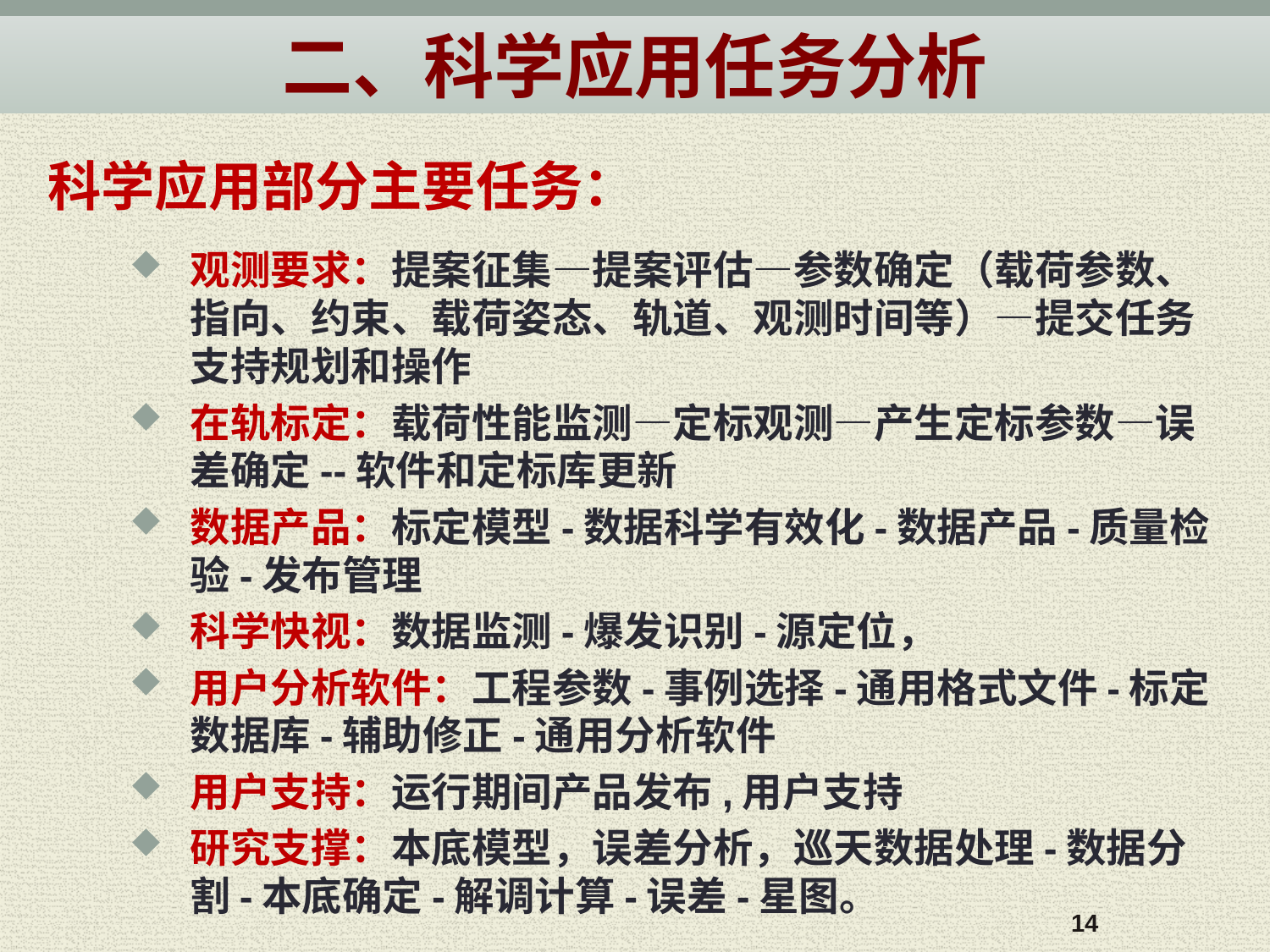

二、科学应用任务分析
科学应用部分主要任务：
观测要求：提案征集—提案评估—参数确定（载荷参数、指向、约束、载荷姿态、轨道、观测时间等）—提交任务支持规划和操作
在轨标定：载荷性能监测—定标观测—产生定标参数—误差确定--软件和定标库更新
数据产品：标定模型-数据科学有效化-数据产品-质量检验-发布管理
科学快视：数据监测-爆发识别-源定位，
用户分析软件：工程参数-事例选择-通用格式文件-标定数据库-辅助修正-通用分析软件
用户支持：运行期间产品发布,用户支持
研究支撑：本底模型，误差分析，巡天数据处理-数据分割-本底确定-解调计算-误差-星图。
14